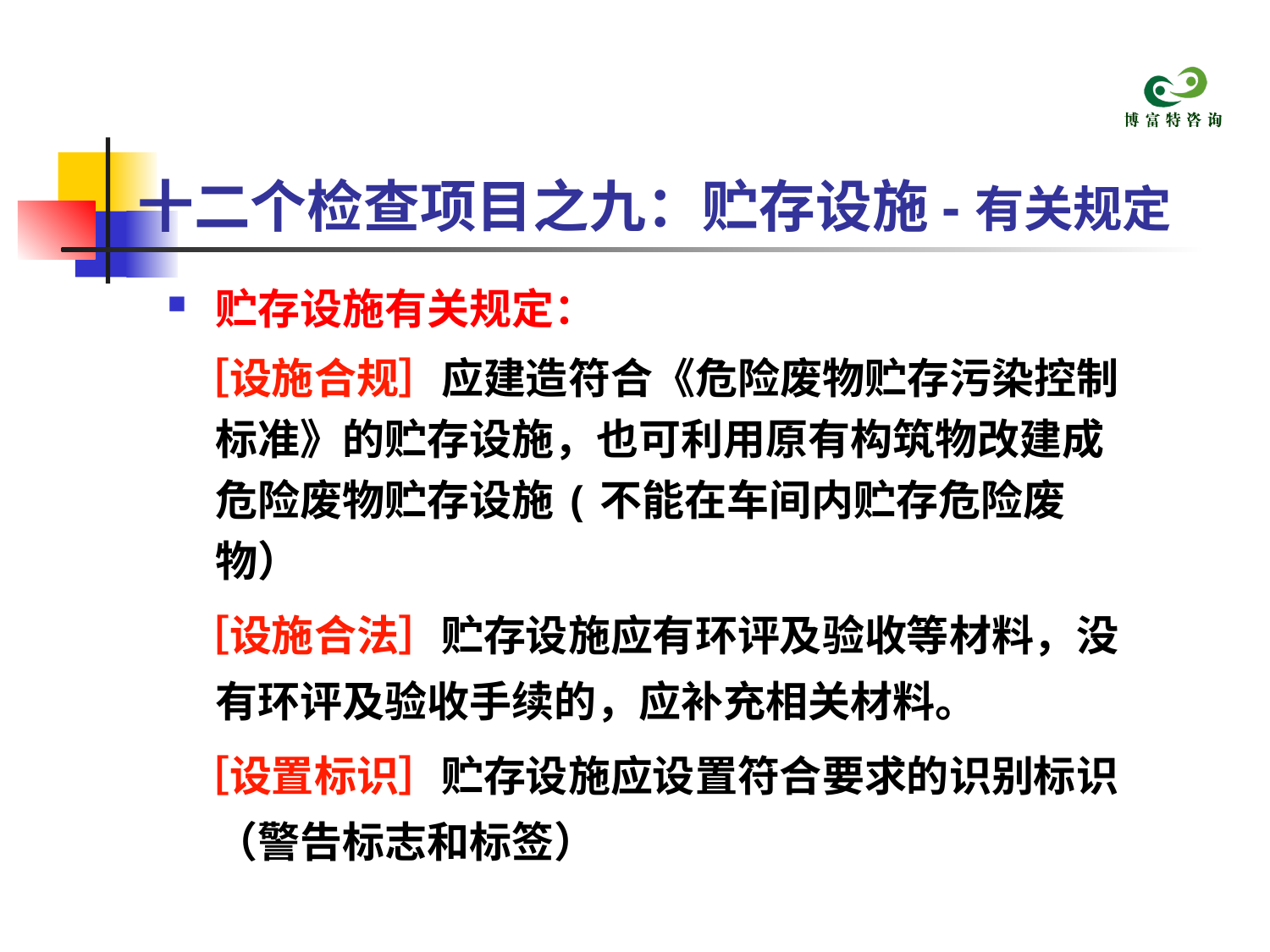

# 十二个检查项目之九：贮存设施-有关规定
贮存设施有关规定：
 ［设施合规］应建造符合《危险废物贮存污染控制标准》的贮存设施，也可利用原有构筑物改建成危险废物贮存设施(不能在车间内贮存危险废物）
 ［设施合法］贮存设施应有环评及验收等材料，没有环评及验收手续的，应补充相关材料。
 ［设置标识］贮存设施应设置符合要求的识别标识（警告标志和标签）